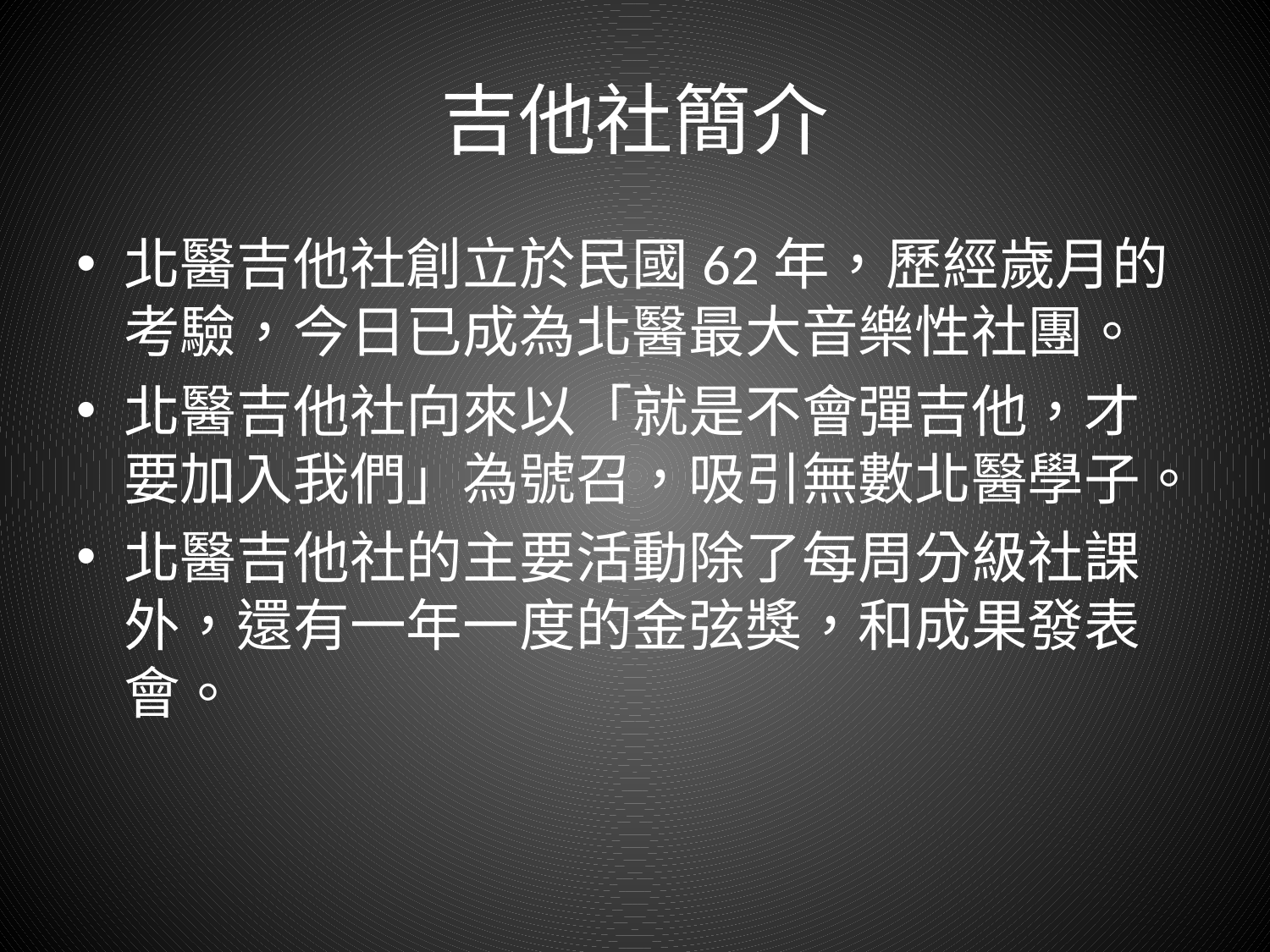

# 吉他社簡介
北醫吉他社創立於民國62年，歷經歲月的考驗，今日已成為北醫最大音樂性社團。
北醫吉他社向來以「就是不會彈吉他，才要加入我們」為號召，吸引無數北醫學子。
北醫吉他社的主要活動除了每周分級社課外，還有一年一度的金弦獎，和成果發表會。